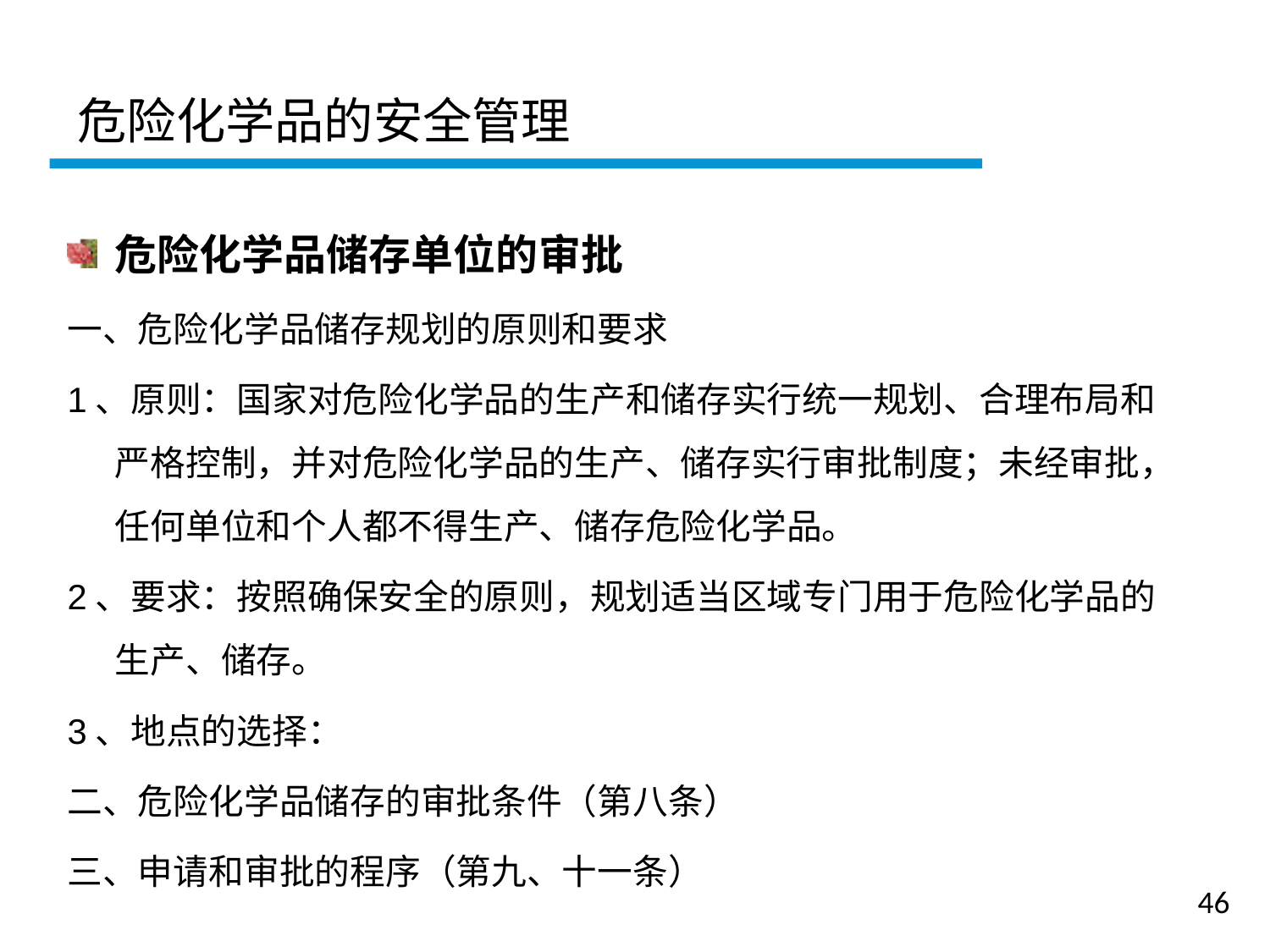

危险化学品的安全管理
危险化学品储存单位的审批
一、危险化学品储存规划的原则和要求
1、原则：国家对危险化学品的生产和储存实行统一规划、合理布局和严格控制，并对危险化学品的生产、储存实行审批制度；未经审批，任何单位和个人都不得生产、储存危险化学品。
2、要求：按照确保安全的原则，规划适当区域专门用于危险化学品的生产、储存。
3、地点的选择：
二、危险化学品储存的审批条件（第八条）
三、申请和审批的程序（第九、十一条）
一